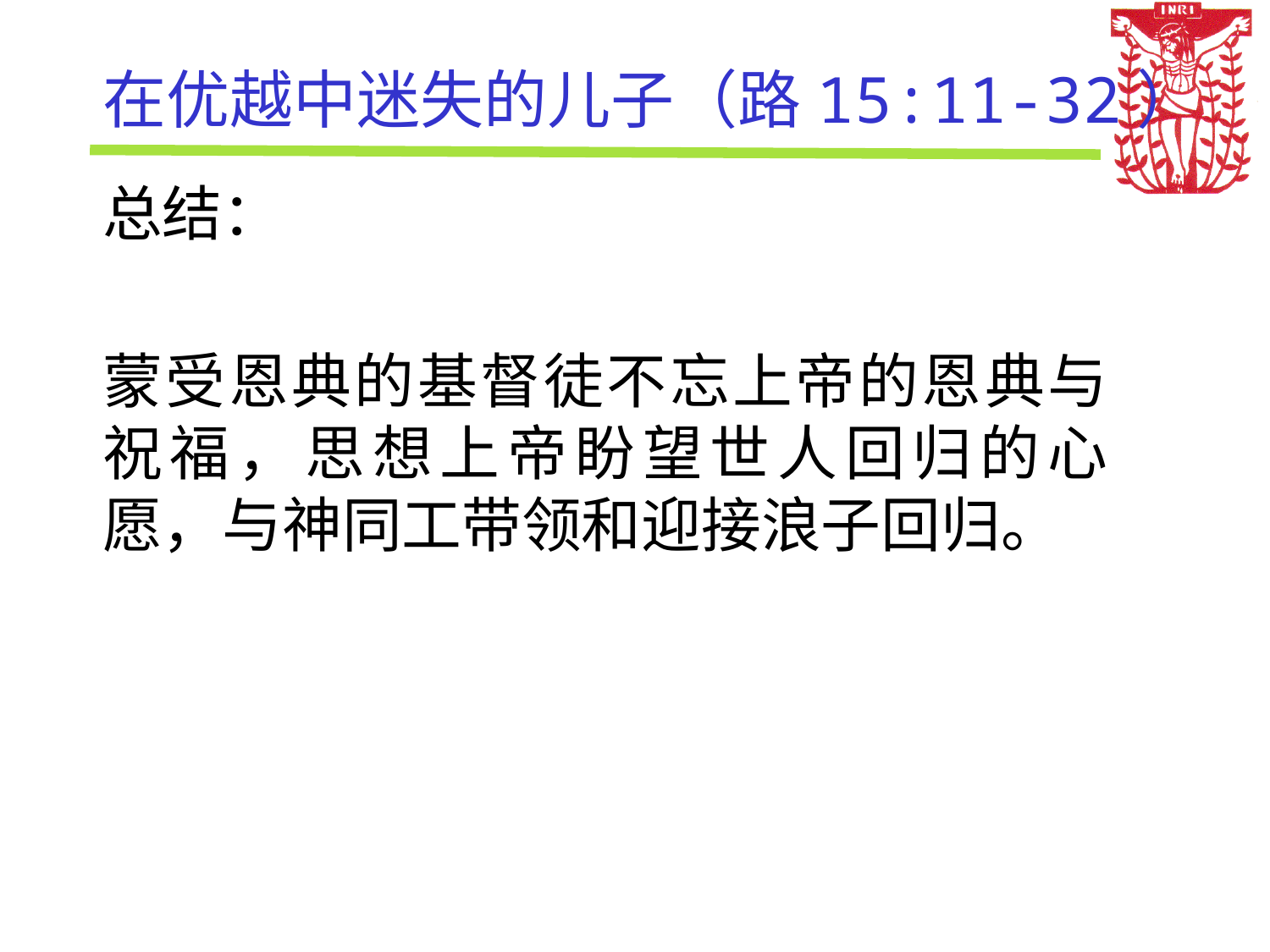

# 在优越中迷失的儿子（路15:11-32）
总结：

蒙受恩典的基督徒不忘上帝的恩典与祝福，思想上帝盼望世人回归的心愿，与神同工带领和迎接浪子回归。